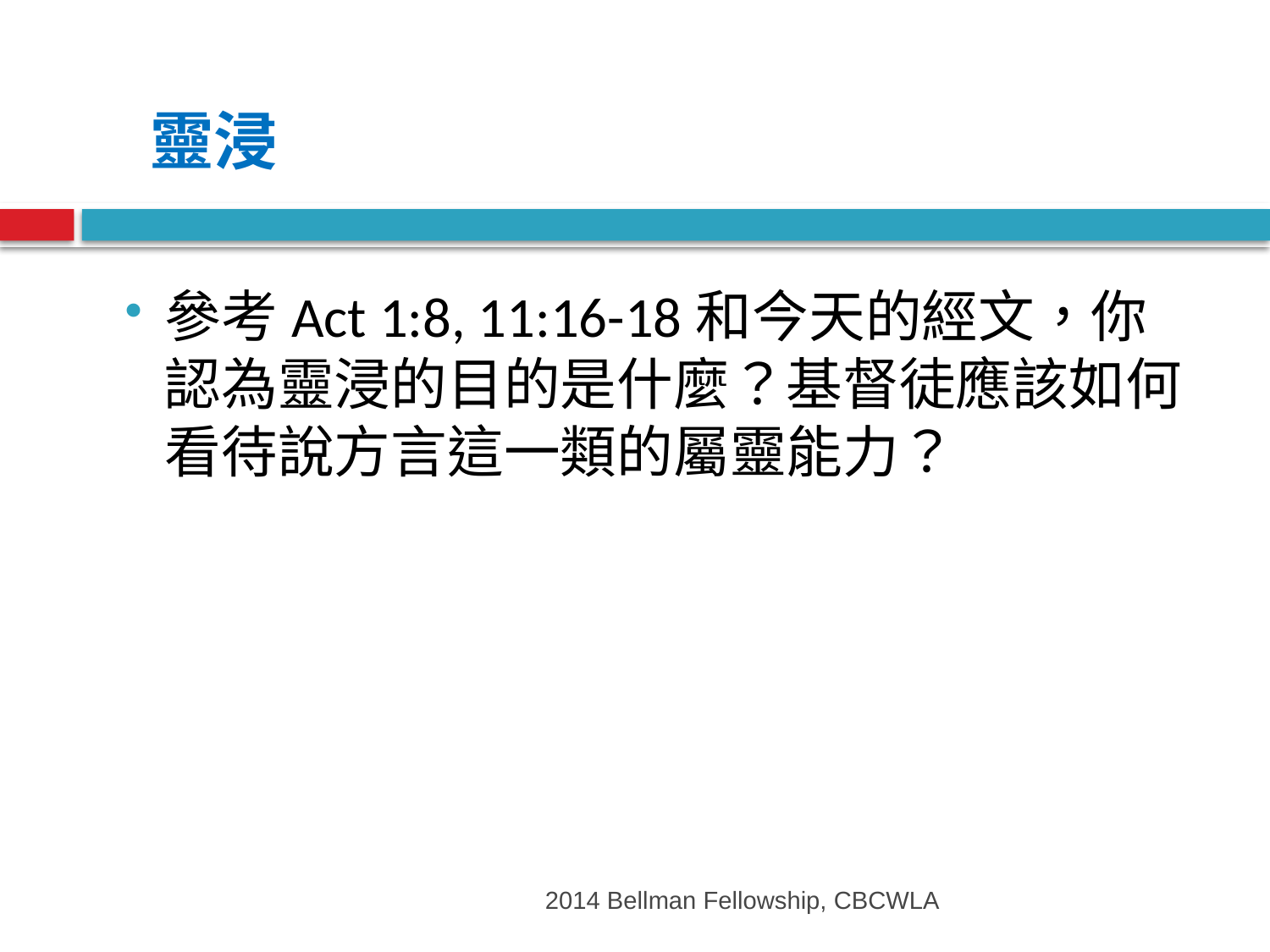

靈浸
參考Act 1:8, 11:16-18和今天的經文，你認為靈浸的目的是什麼？基督徒應該如何看待說方言這一類的屬靈能力？

2014 Bellman Fellowship, CBCWLA